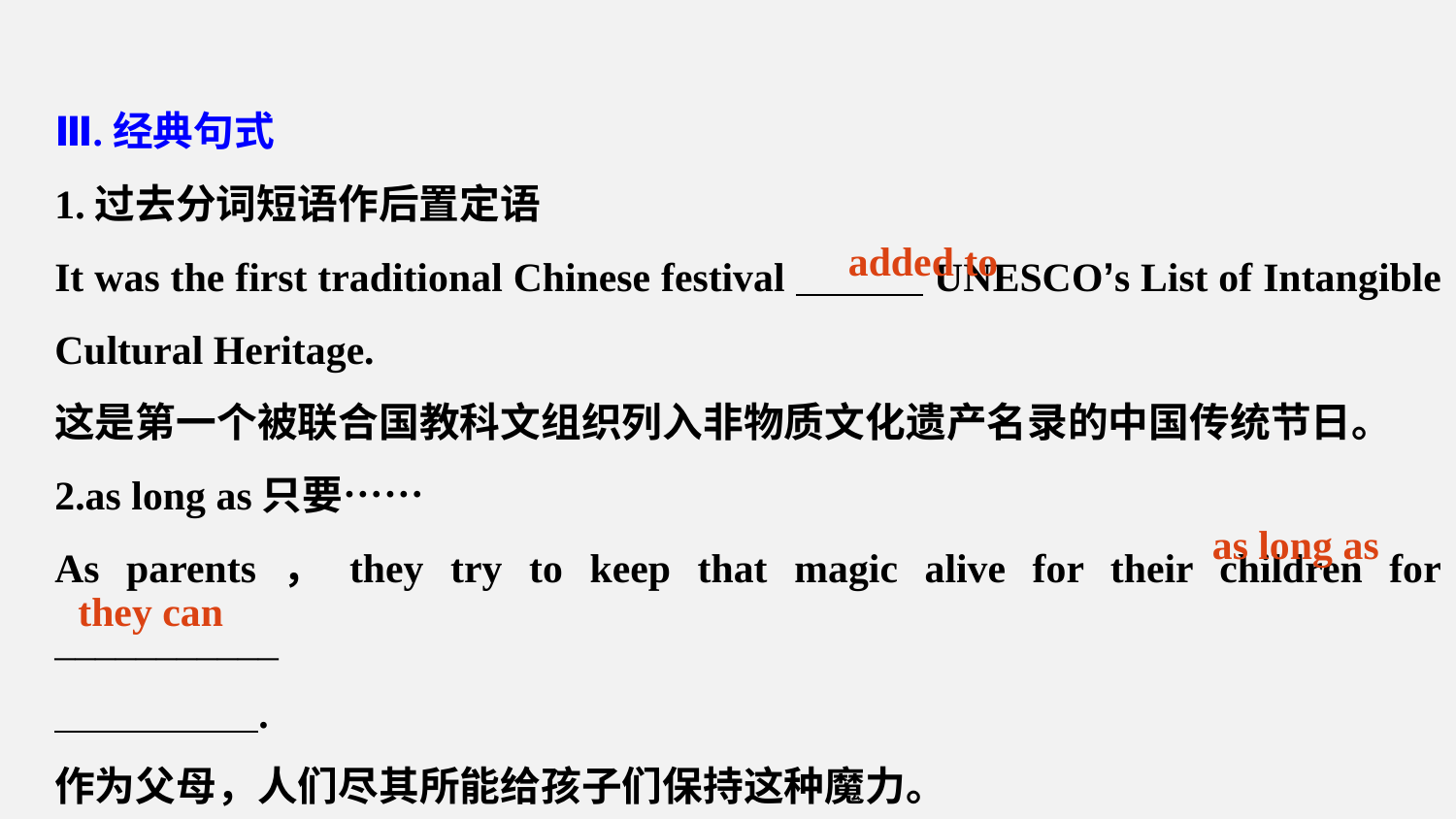

Ⅲ.经典句式
1.过去分词短语作后置定语
It was the first traditional Chinese festival              UNESCO’s List of Intangible Cultural Heritage.
这是第一个被联合国教科文组织列入非物质文化遗产名录的中国传统节日。
2.as long as只要……
As parents，they try to keep that magic alive for their children for ___________
                    .
作为父母，人们尽其所能给孩子们保持这种魔力。
added to
as long as
they can